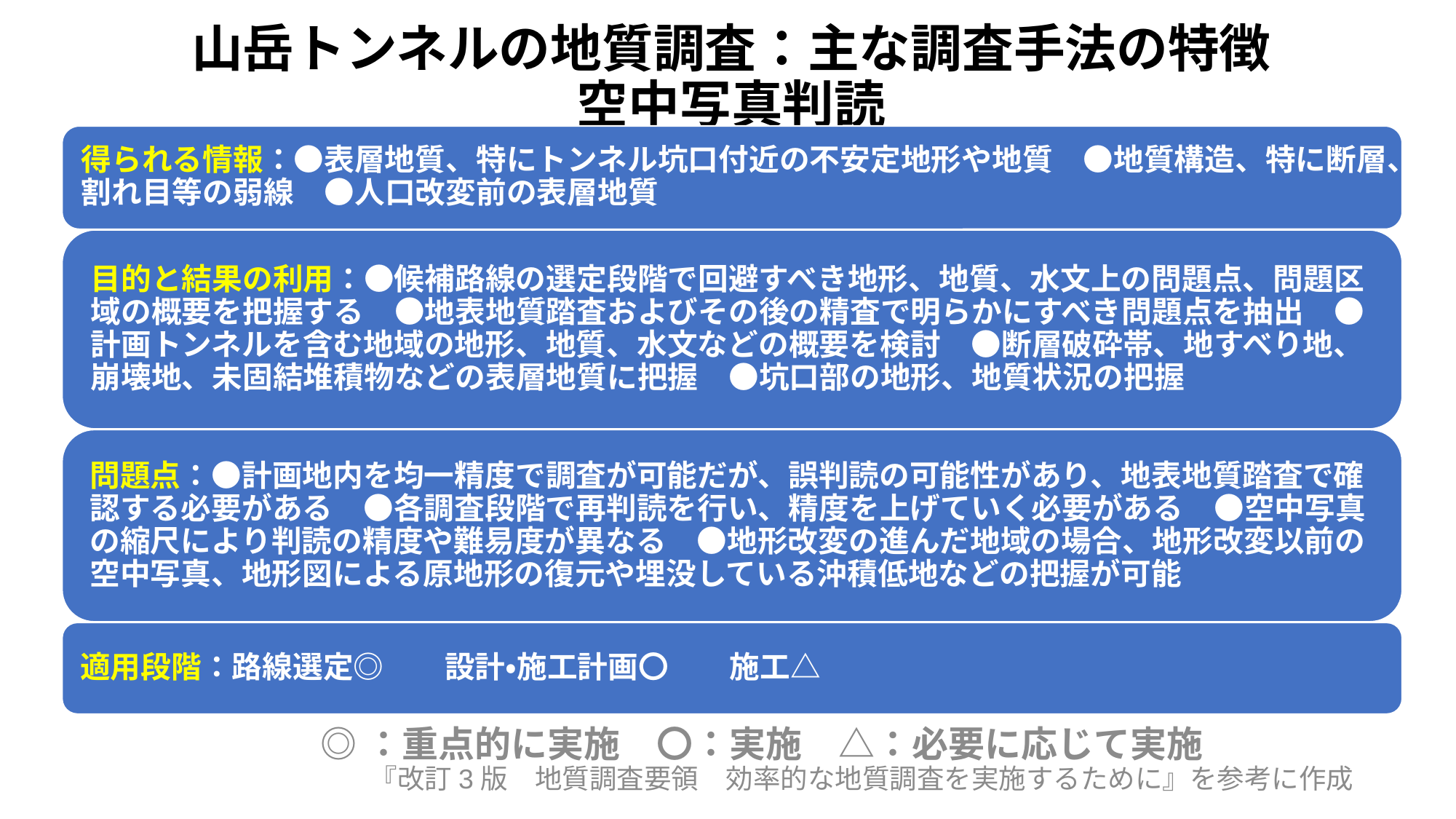

# 山岳トンネルの地質調査：主な調査手法の特徴 空中写真判読
得られる情報：●表層地質、特にトンネル坑口付近の不安定地形や地質　●地質構造、特に断層、割れ目等の弱線　●人口改変前の表層地質
目的と結果の利用：●候補路線の選定段階で回避すべき地形、地質、水文上の問題点、問題区域の概要を把握する　●地表地質踏査およびその後の精査で明らかにすべき問題点を抽出　●計画トンネルを含む地域の地形、地質、水文などの概要を検討　●断層破砕帯、地すべり地、崩壊地、未固結堆積物などの表層地質に把握　●坑口部の地形、地質状況の把握
問題点：●計画地内を均一精度で調査が可能だが、誤判読の可能性があり、地表地質踏査で確認する必要がある　●各調査段階で再判読を行い、精度を上げていく必要がある　●空中写真の縮尺により判読の精度や難易度が異なる　●地形改変の進んだ地域の場合、地形改変以前の空中写真、地形図による原地形の復元や埋没している沖積低地などの把握が可能
適用段階：路線選定◎　　設計・施工計画〇　　施工△
◎：重点的に実施　〇：実施　△：必要に応じて実施
『改訂3版　地質調査要領　効率的な地質調査を実施するために』を参考に作成